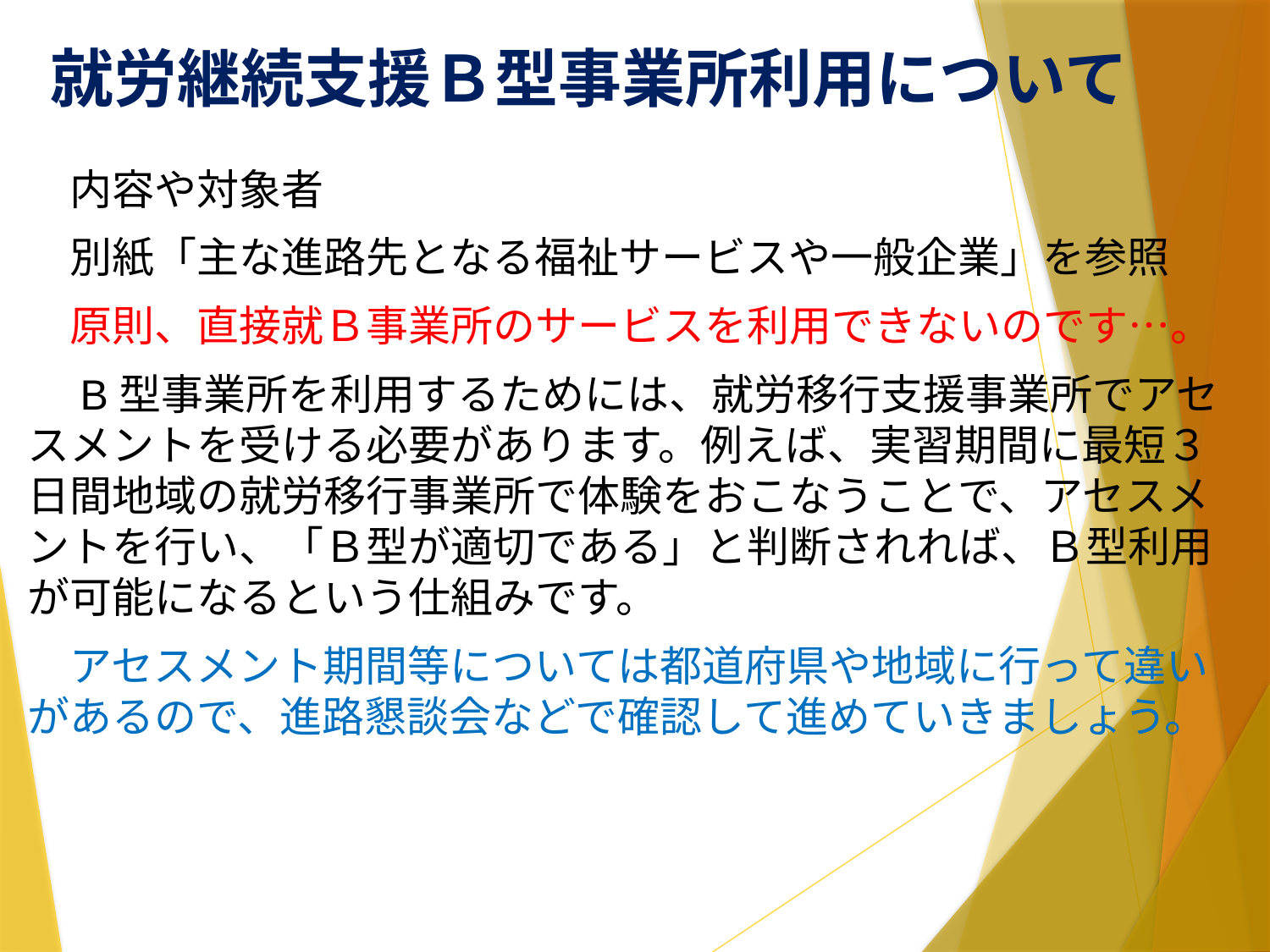

# 就労継続支援Ｂ型事業所利用について
　内容や対象者
　別紙「主な進路先となる福祉サービスや一般企業」を参照
　原則、直接就Ｂ事業所のサービスを利用できないのです…。
　B型事業所を利用するためには、就労移行支援事業所でアセスメントを受ける必要があります。例えば、実習期間に最短３日間地域の就労移行事業所で体験をおこなうことで、アセスメントを行い、「Ｂ型が適切である」と判断されれば、Ｂ型利用が可能になるという仕組みです。
　アセスメント期間等については都道府県や地域に行って違いがあるので、進路懇談会などで確認して進めていきましょう。